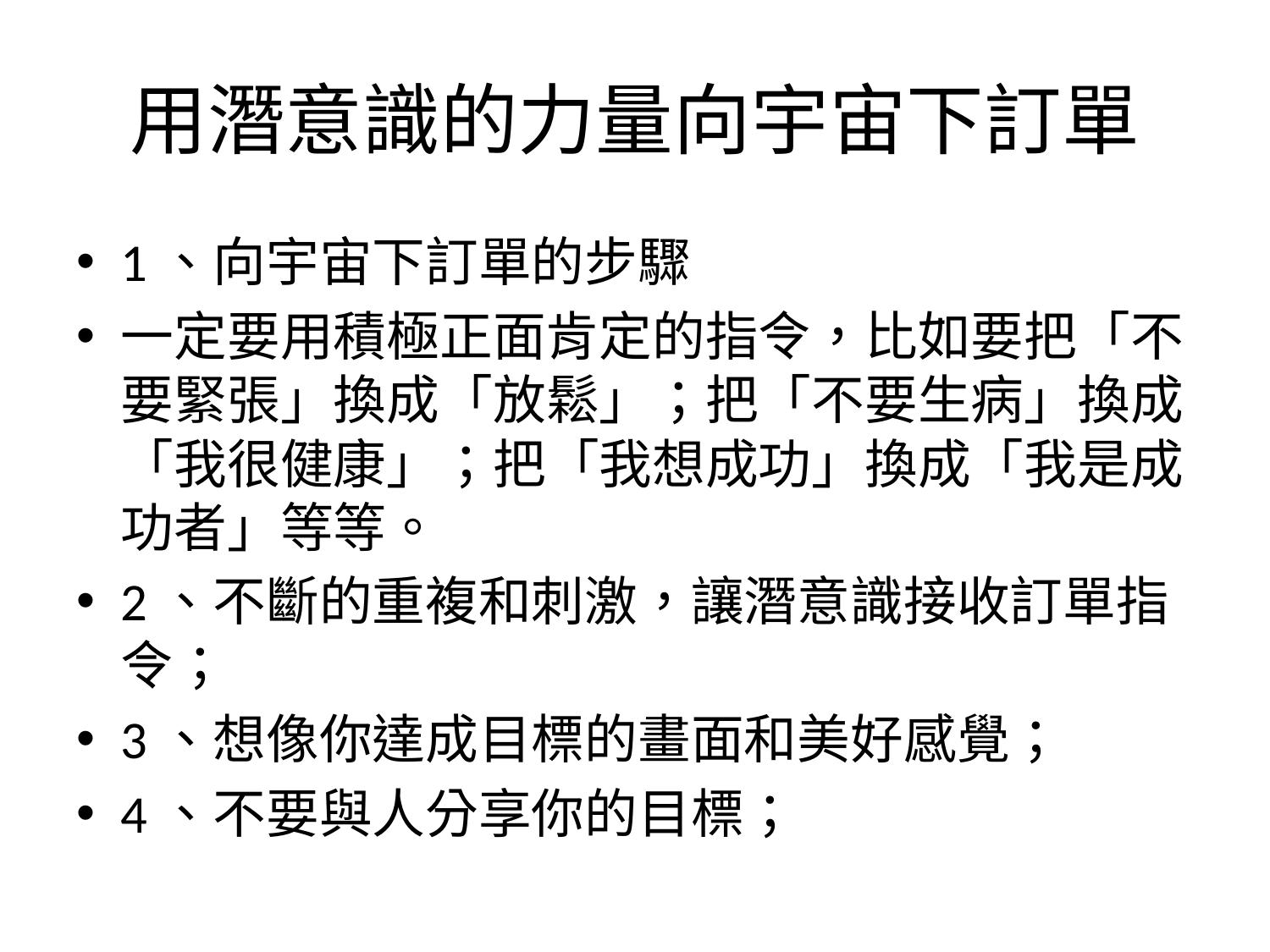

# 用潛意識的力量向宇宙下訂單
1、向宇宙下訂單的步驟
一定要用積極正面肯定的指令，比如要把「不要緊張」換成「放鬆」；把「不要生病」換成「我很健康」；把「我想成功」換成「我是成功者」等等。
2、不斷的重複和刺激，讓潛意識接收訂單指令；
3、想像你達成目標的畫面和美好感覺；
4、不要與人分享你的目標；